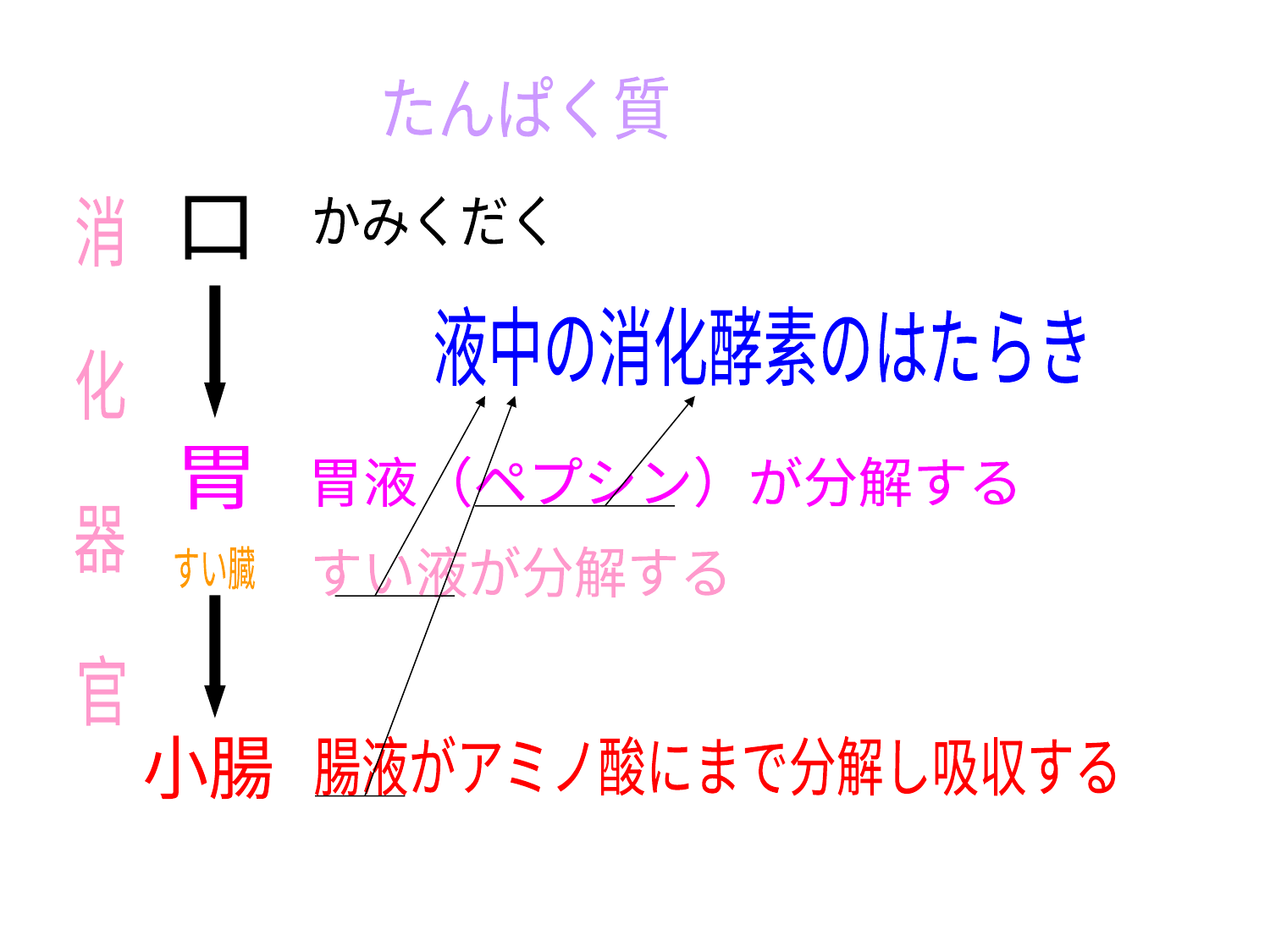

肉
たんぱく質
消

化

器

官
口
かみくだく

液中の消化酵素のはたらき

胃
胃液（ペプシン）が分解する

すい臓
すい液が分解する

小腸
腸液がアミノ酸にまで分解し吸収する